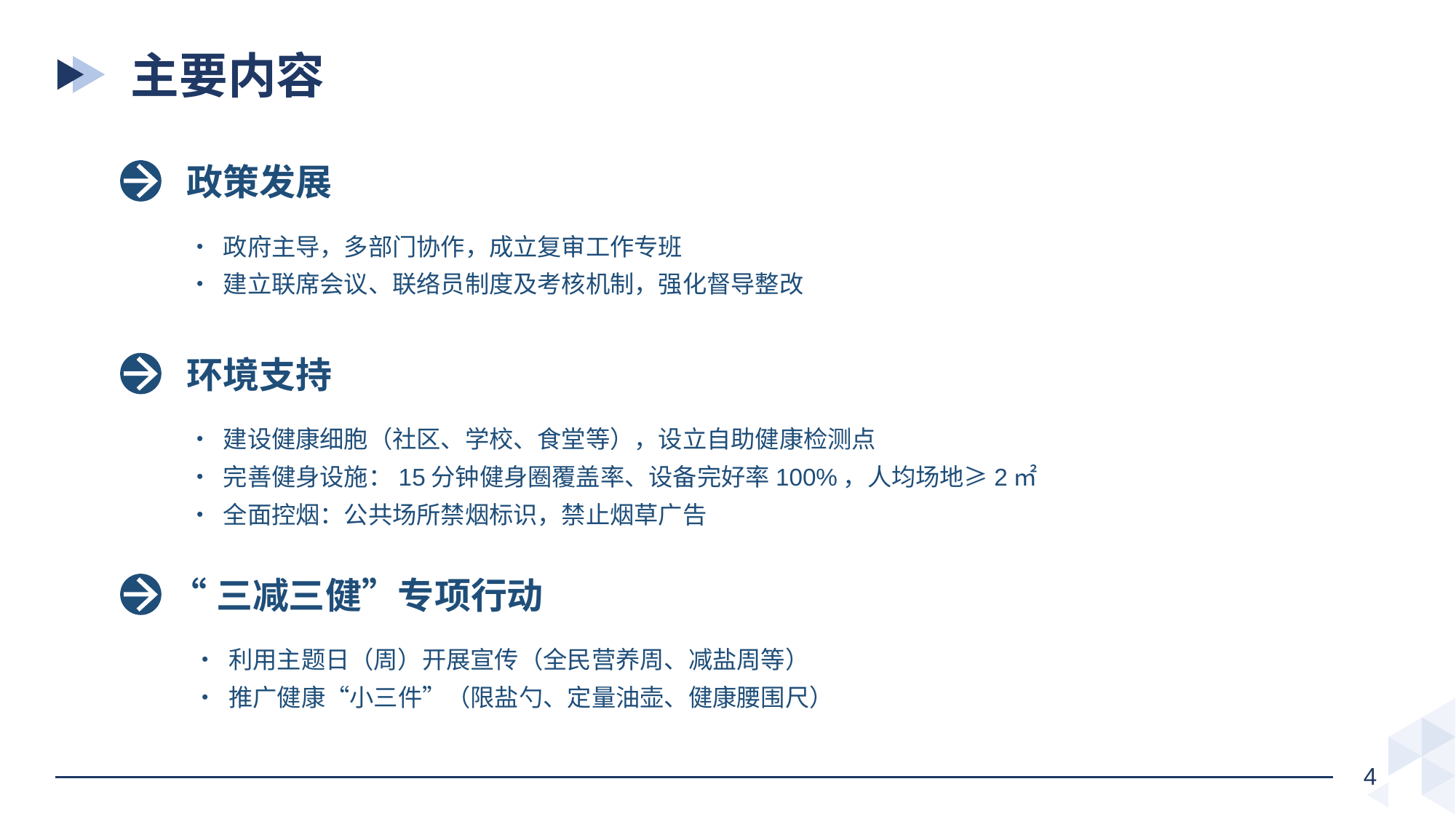

主要内容

政策发展

• 政府主导，多部门协作，成立复审工作专班
• 建立联席会议、联络员制度及考核机制，强化督导整改
环境支持

• 建设健康细胞（社区、学校、食堂等），设立自助健康检测点
• 完善健身设施：15分钟健身圈覆盖率、设备完好率100%，人均场地≥2㎡
• 全面控烟：公共场所禁烟标识，禁止烟草广告
“三减三健”专项行动

 • 利用主题日（周）开展宣传（全民营养周、减盐周等）
 • 推广健康“小三件”（限盐勺、定量油壶、健康腰围尺）